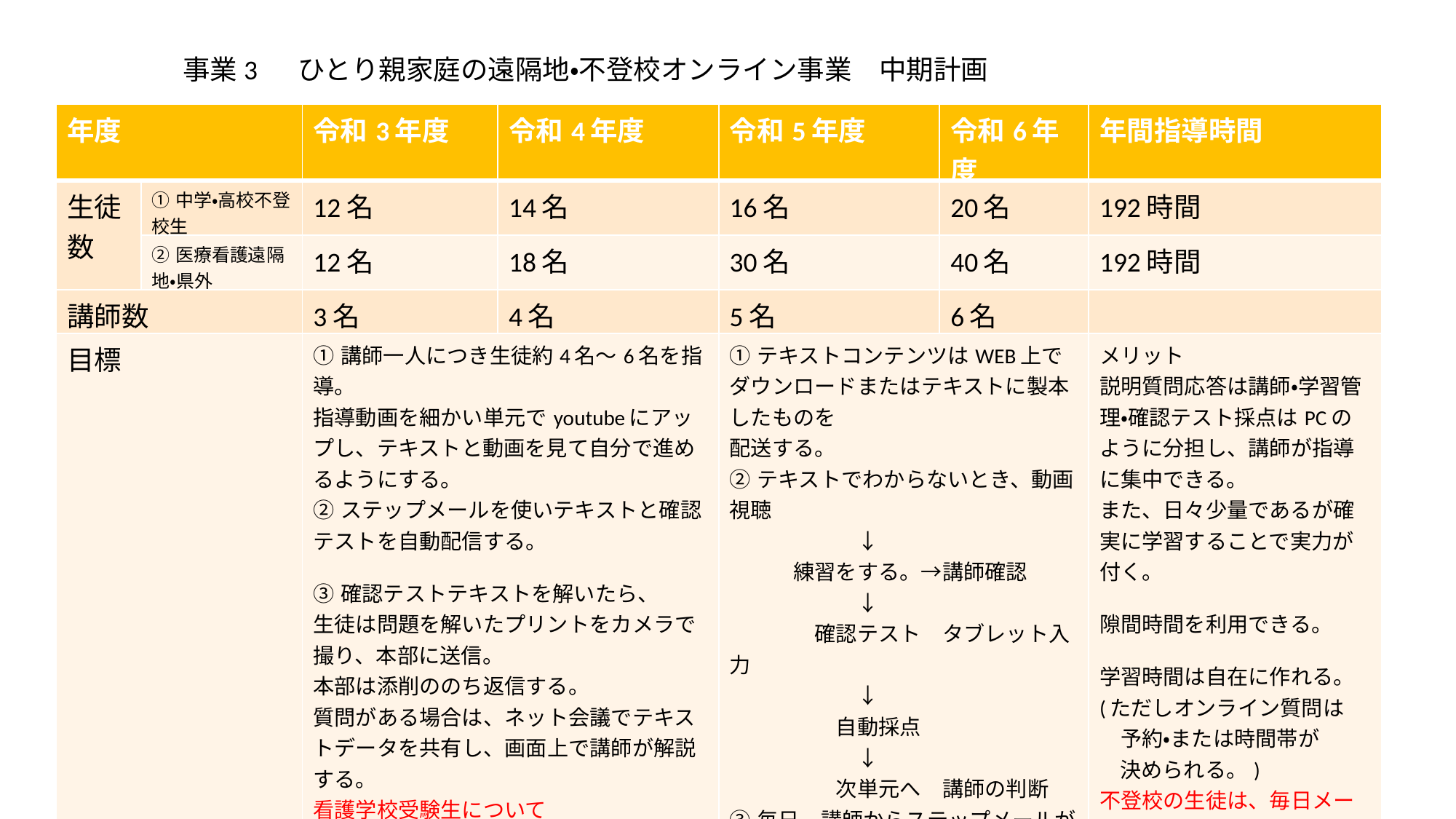

事業3 　ひとり親家庭の遠隔地・不登校オンライン事業　中期計画
| 年度 |  | 令和3年度 | 令和4年度 | 令和5年度 | 令和6年度 | 年間指導時間 |
| --- | --- | --- | --- | --- | --- | --- |
| 生徒数 | ①中学・高校不登校生 | 12名 | 14名 | 16名 | 20名 | 192時間 |
|  | ②医療看護遠隔地・県外 | 12名 | 18名 | 30名 | 40名 | 192時間 |
| 講師数 |  | 3名 | 4名 | 5名 | 6名 |  |
| 目標 |  | ①講師一人につき生徒約4名～6名を指導。 指導動画を細かい単元でyoutubeにアップし、テキストと動画を見て自分で進めるようにする。 ②ステップメールを使いテキストと確認テストを自動配信する。 ③確認テストテキストを解いたら、　 生徒は問題を解いたプリントをカメラで撮り、本部に送信。 本部は添削ののち返信する。 質問がある場合は、ネット会議でテキストデータを共有し、画面上で講師が解説する。 看護学校受験生について 志望動機・小論文では、テキストデータを講師とやり取りする。 面接練習では、ネット会議を最大限に利用できる。 |  | ①テキストコンテンツはWEB上でダウンロードまたはテキストに製本したものを 配送する。 ②テキストでわからないとき、動画視聴 　　　　　　↓　　 　　　練習をする。→講師確認 　　　　　　↓ 　　　　確認テスト　タブレット入力 　　　　　　↓ 　　　　　自動採点 　　　　　　↓ 　　　　　次単元へ　講師の判断 ③毎日　講師からステップメールが送られ、確認テストを行う。 ④質問があれば、会議システムでオンライン指導する。 |  | メリット 説明質問応答は講師・学習管理・確認テスト採点はPCのように分担し、講師が指導に集中できる。 また、日々少量であるが確実に学習することで実力が付く。 隙間時間を利用できる。 学習時間は自在に作れる。 (ただしオンライン質問は 　予約・または時間帯が 決められる。) 不登校の生徒は、毎日メールを送ることで自分に向き合ってくれていると感じる。 |